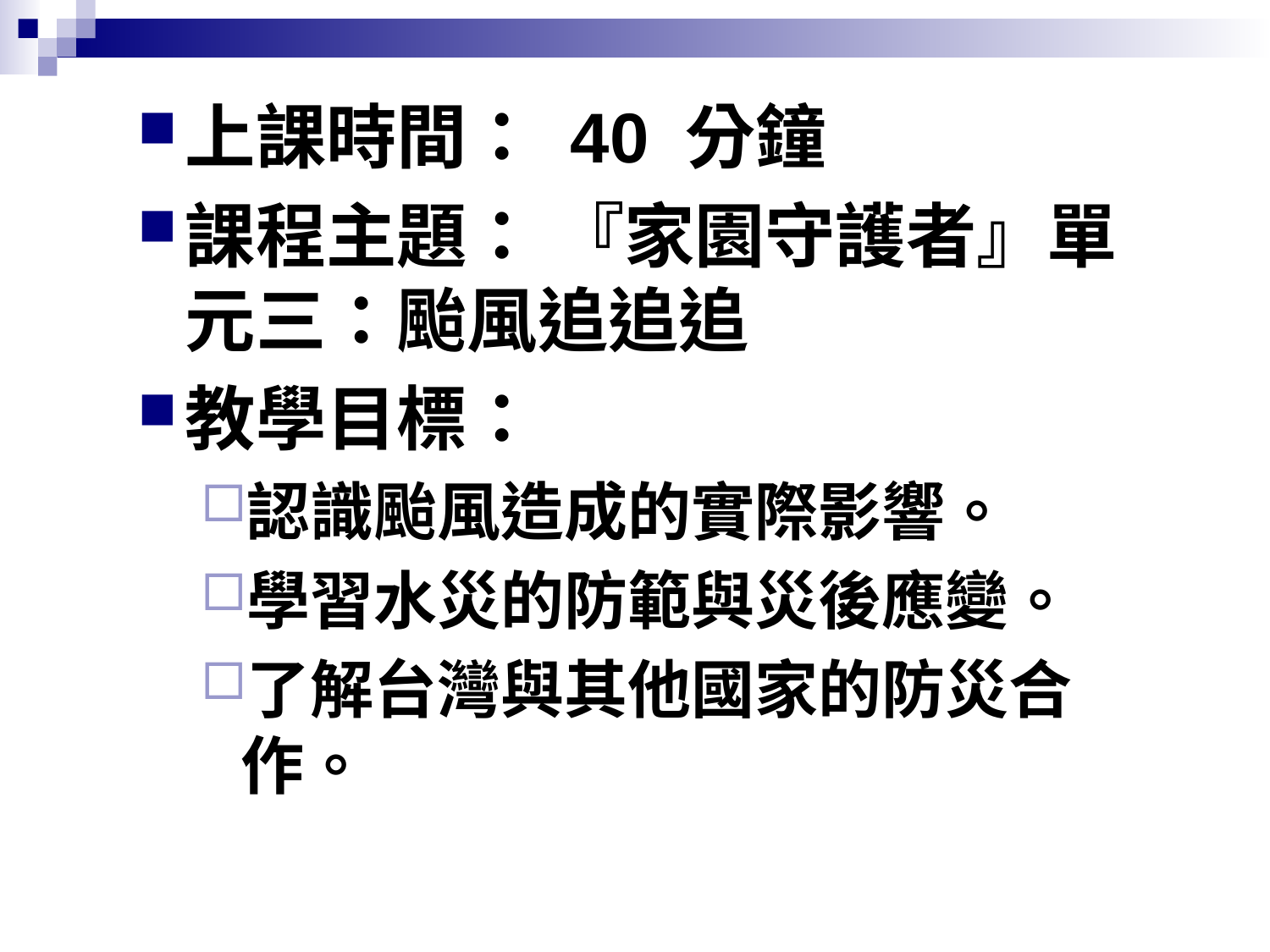

上課時間： 40 分鐘
課程主題： 『家園守護者』單元三：颱風追追追
教學目標：
認識颱風造成的實際影響。
學習水災的防範與災後應變。
了解台灣與其他國家的防災合作。